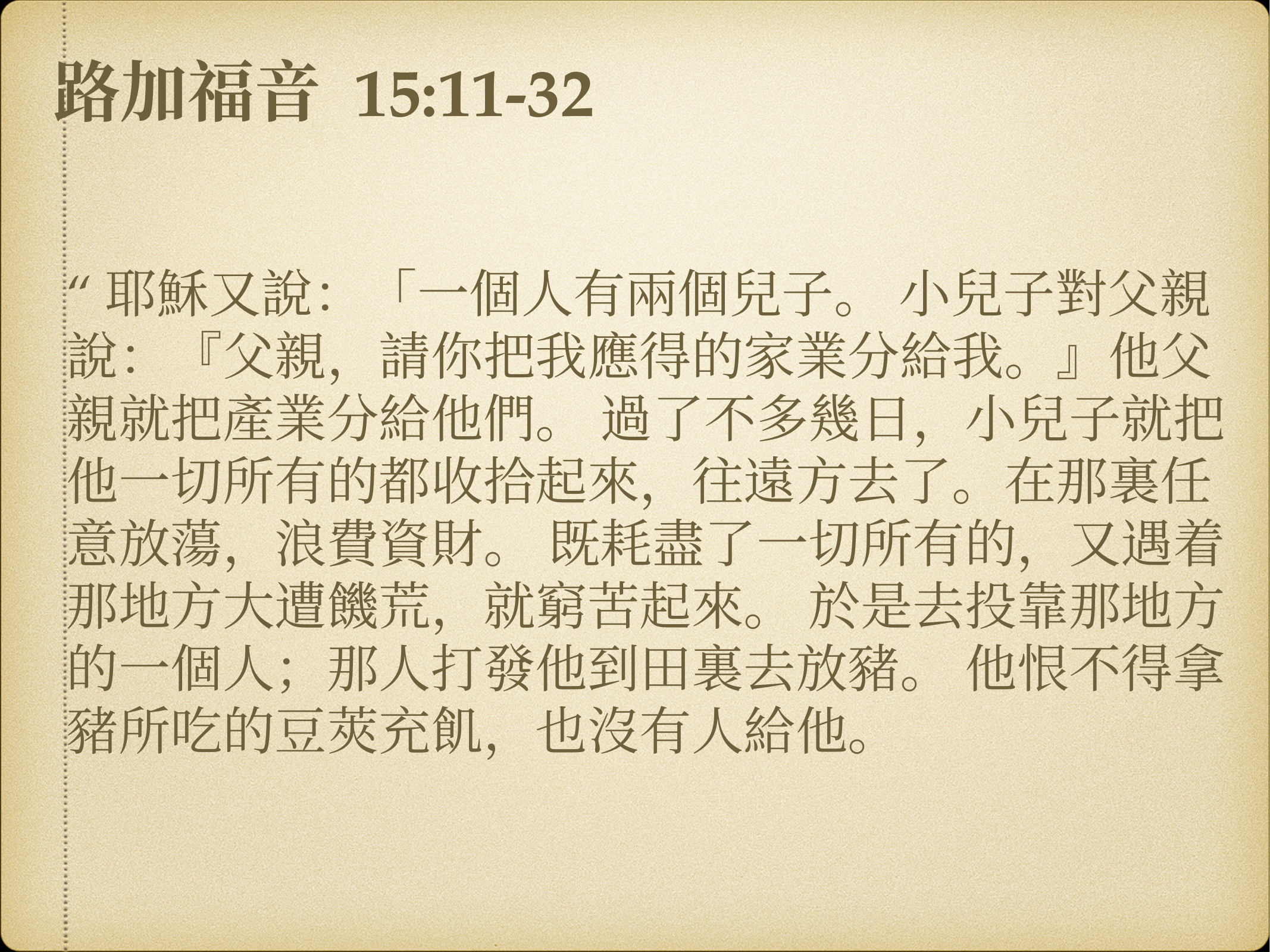

路加福音 15:11-32
“耶穌又說：「一個人有兩個兒子。 小兒子對父親說：『父親，請你把我應得的家業分給我。』他父親就把產業分給他們。 過了不多幾日，小兒子就把他一切所有的都收拾起來，往遠方去了。在那裏任意放蕩，浪費資財。 既耗盡了一切所有的，又遇着那地方大遭饑荒，就窮苦起來。 於是去投靠那地方的一個人；那人打發他到田裏去放豬。 他恨不得拿豬所吃的豆莢充飢，也沒有人給他。